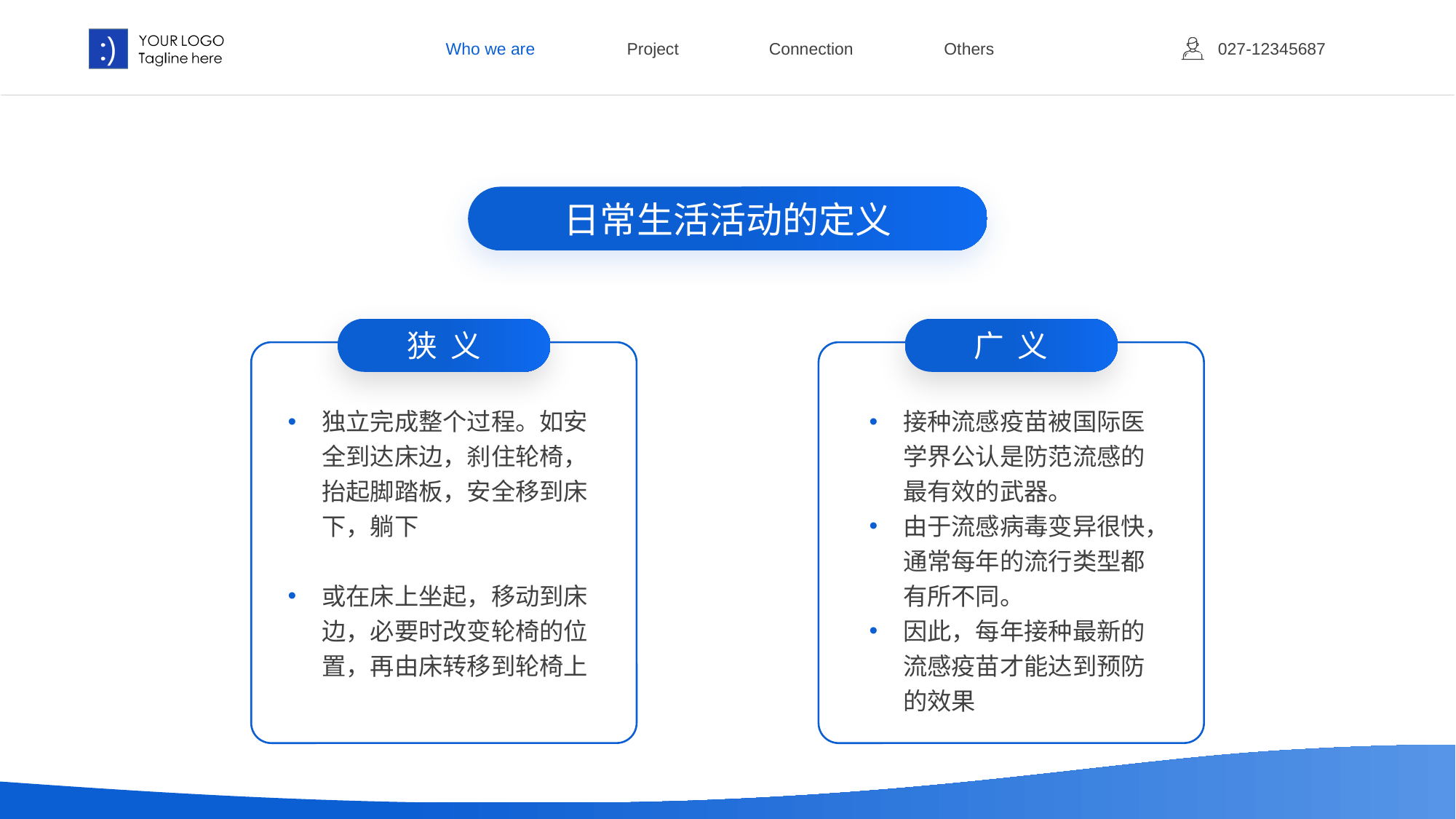

Who we are
Project
Connection
Others
027-12345687

日常生活活动的定义
狭  义
广  义

独立完成整个过程。如安全到达床边，刹住轮椅，抬起脚踏板，安全移到床下，躺下

或在床上坐起，移动到床边，必要时改变轮椅的位置，再由床转移到轮椅上
接种流感疫苗被国际医学界公认是防范流感的最有效的武器。
由于流感病毒变异很快，通常每年的流行类型都有所不同。
因此，每年接种最新的流感疫苗才能达到预防的效果